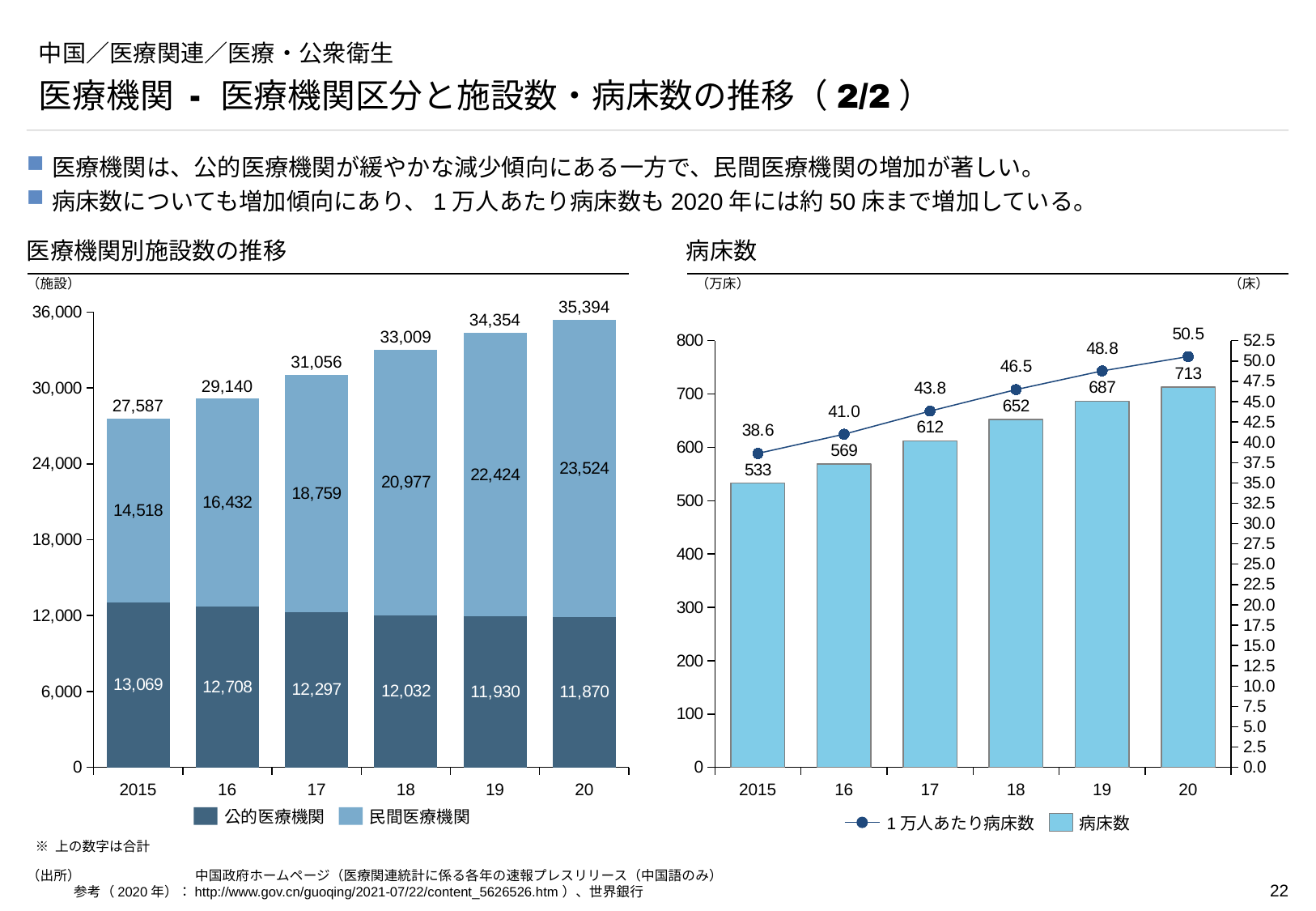

# 中国／医療関連／医療・公衆衛生
医療機関 - 医療機関区分と施設数・病床数の推移（2/2）
医療機関は、公的医療機関が緩やかな減少傾向にある一方で、民間医療機関の増加が著しい。
病床数についても増加傾向にあり、1万人あたり病床数も2020年には約50床まで増加している。
医療機関別施設数の推移
病床数
（施設）
（万床）
（床）
35,394

### Chart

| Category |  |  |
|---|---|---|
34,354

### Chart

| Category |  |  |
|---|---|---|
33,009
31,056
29,140
27,587
2015
16
17
18
19
20
2015
16
17
18
19
20
公的医療機関
民間医療機関

1万人あたり病床数
病床数

※ 上の数字は合計
（出所）	中国政府ホームページ（医療関連統計に係る各年の速報プレスリリース（中国語のみ） 参考（2020年）：http://www.gov.cn/guoqing/2021-07/22/content_5626526.htm）、世界銀行